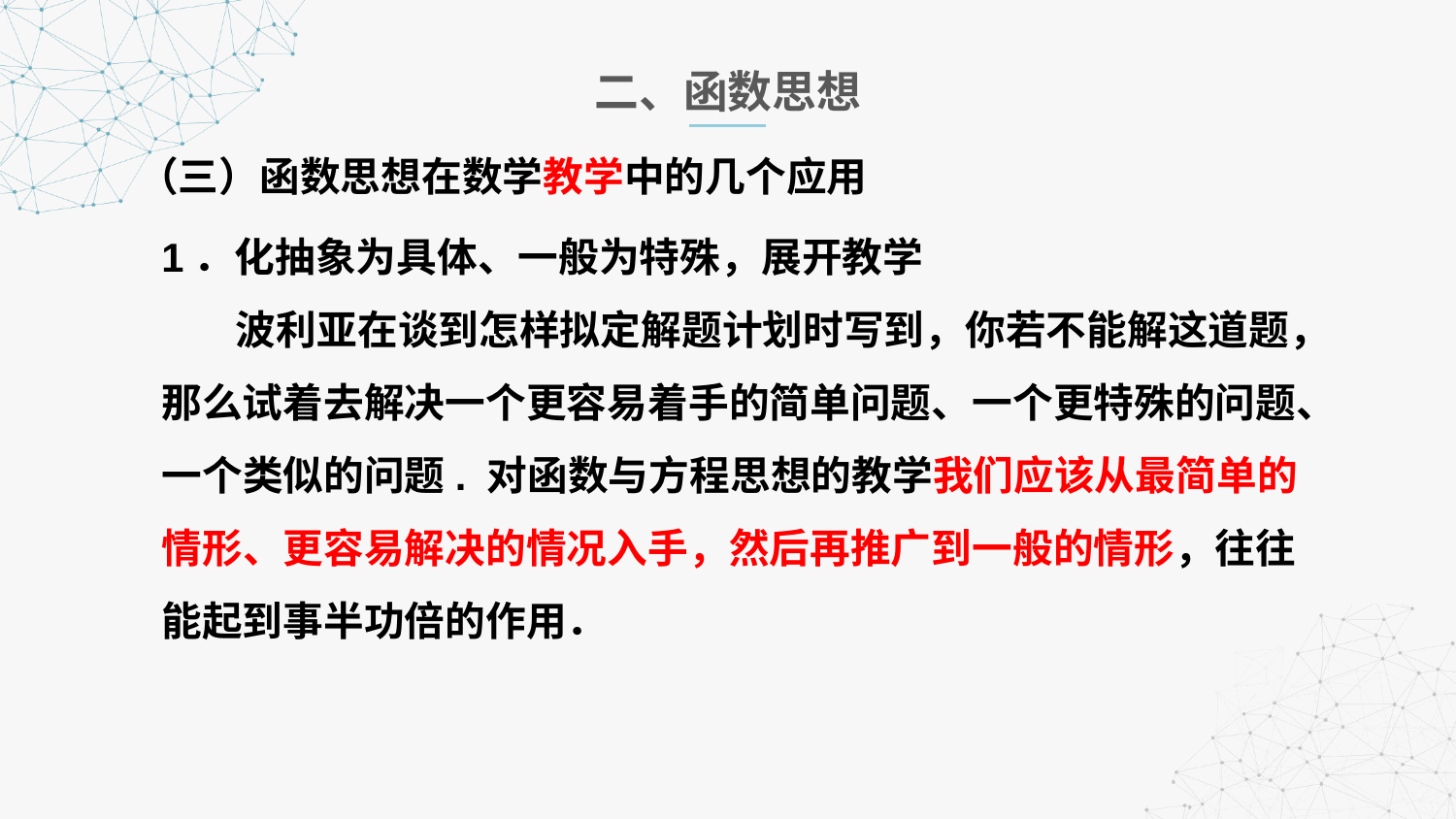

二、函数思想
（三）函数思想在数学教学中的几个应用
1．化抽象为具体、一般为特殊，展开教学
       波利亚在谈到怎样拟定解题计划时写到，你若不能解这道题，那么试着去解决一个更容易着手的简单问题、一个更特殊的问题、一个类似的问题. 对函数与方程思想的教学我们应该从最简单的情形、更容易解决的情况入手，然后再推广到一般的情形，往往
能起到事半功倍的作用．